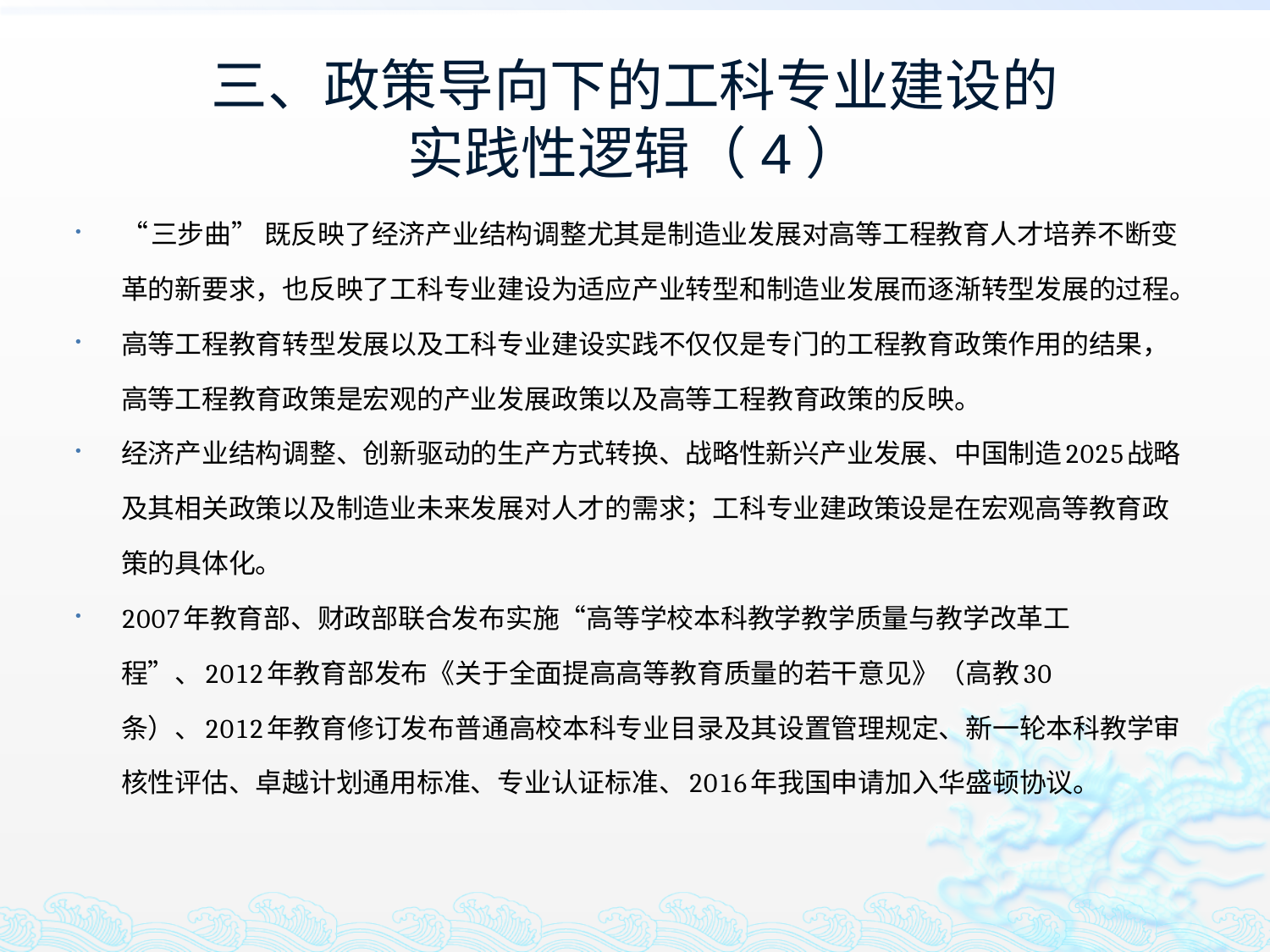

# 三、政策导向下的工科专业建设的 实践性逻辑（4）
“三步曲” 既反映了经济产业结构调整尤其是制造业发展对高等工程教育人才培养不断变革的新要求，也反映了工科专业建设为适应产业转型和制造业发展而逐渐转型发展的过程。
高等工程教育转型发展以及工科专业建设实践不仅仅是专门的工程教育政策作用的结果，高等工程教育政策是宏观的产业发展政策以及高等工程教育政策的反映。
经济产业结构调整、创新驱动的生产方式转换、战略性新兴产业发展、中国制造2025战略及其相关政策以及制造业未来发展对人才的需求；工科专业建政策设是在宏观高等教育政策的具体化。
2007年教育部、财政部联合发布实施“高等学校本科教学教学质量与教学改革工程”、2012年教育部发布《关于全面提高高等教育质量的若干意见》（高教30条）、2012年教育修订发布普通高校本科专业目录及其设置管理规定、新一轮本科教学审核性评估、卓越计划通用标准、专业认证标准、2016年我国申请加入华盛顿协议。